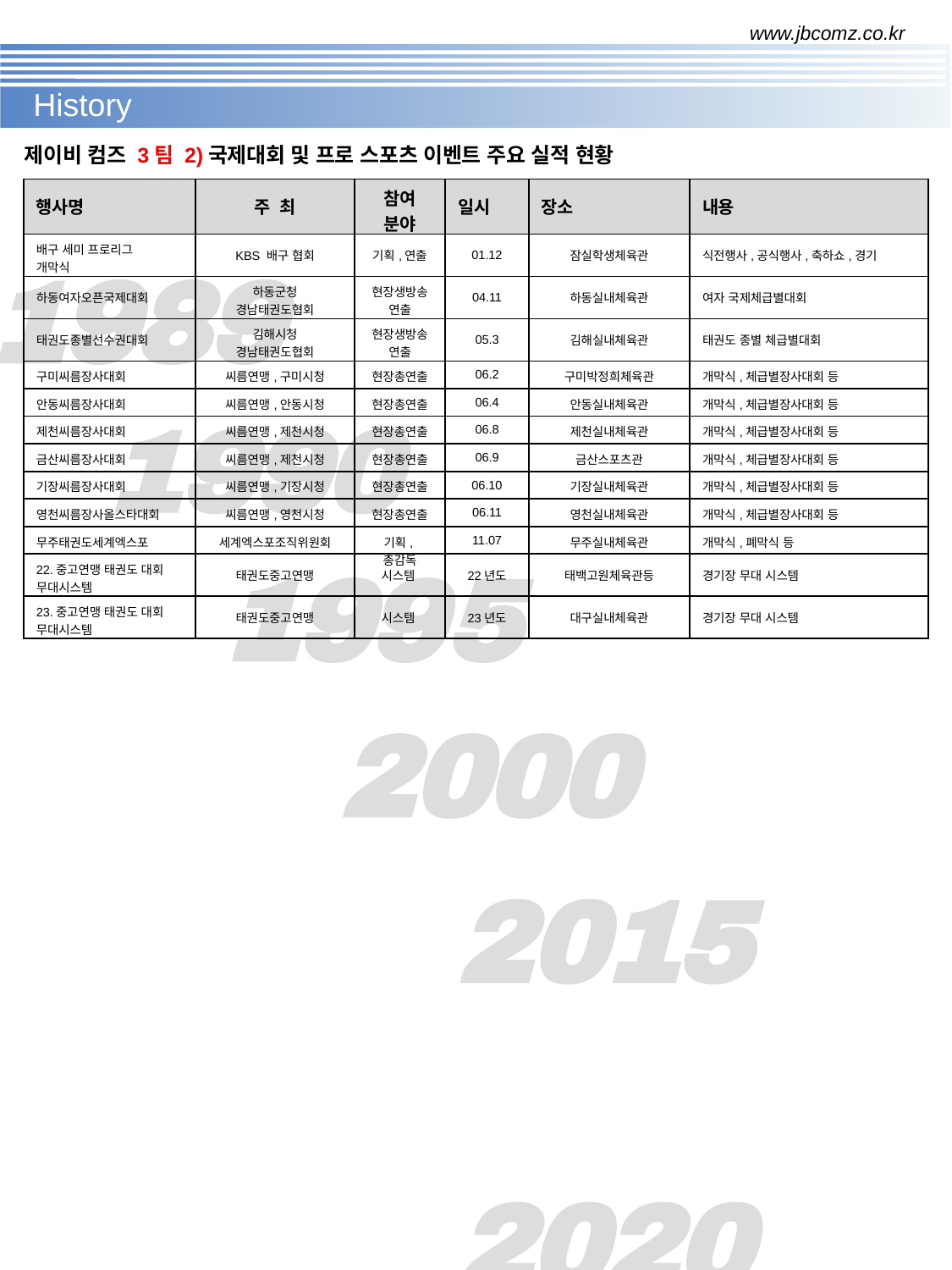

www.jbcomz.co.kr

History
제이비 컴즈 3팀 2)국제대회 및 프로 스포츠 이벤트 주요 실적 현황
| 행사명 | 주 최 | 참여 분야 | 일시 | 장소 | 내용 |
| --- | --- | --- | --- | --- | --- |
| 배구 세미 프로리그 개막식 | KBS 배구 협회 | 기획,연출 | 01.12 | 잠실학생체육관 | 식전행사,공식행사,축하쇼,경기 |
| 하동여자오픈국제대회 | 하동군청 경남태권도협회 | 현장생방송연출 | 04.11 | 하동실내체육관 | 여자 국제체급별대회 |
| 태권도종별선수권대회 | 김해시청 경남태권도협회 | 현장생방송연출 | 05.3 | 김해실내체육관 | 태권도 종별 체급별대회 |
| 구미씨름장사대회 | 씨름연맹,구미시청 | 현장총연출 | 06.2 | 구미박정희체육관 | 개막식,체급별장사대회 등 |
| 안동씨름장사대회 | 씨름연맹,안동시청 | 현장총연출 | 06.4 | 안동실내체육관 | 개막식,체급별장사대회 등 |
| 제천씨름장사대회 | 씨름연맹,제천시청 | 현장총연출 | 06.8 | 제천실내체육관 | 개막식,체급별장사대회 등 |
| 금산씨름장사대회 | 씨름연맹,제천시청 | 현장총연출 | 06.9 | 금산스포츠관 | 개막식,체급별장사대회 등 |
| 기장씨름장사대회 | 씨름연맹,기장시청 | 현장총연출 | 06.10 | 기장실내체육관 | 개막식,체급별장사대회 등 |
| 영천씨름장사올스타대회 | 씨름연맹,영천시청 | 현장총연출 | 06.11 | 영천실내체육관 | 개막식,체급별장사대회 등 |
| 무주태권도세계엑스포 | 세계엑스포조직위원회 | 기획,총감독 | 11.07 | 무주실내체육관 | 개막식,폐막식 등 |
| 22.중고연맹 태권도 대회 무대시스템 | 태권도중고연맹 | 시스템 | 22년도 | 태백고원체육관등 | 경기장 무대 시스템 |
| 23.중고연맹 태권도 대회 무대시스템 | 태권도중고연맹 | 시스템 | 23년도 | 대구실내체육관 | 경기장 무대 시스템 |
1989
1990
1995
2000
2015
		2020